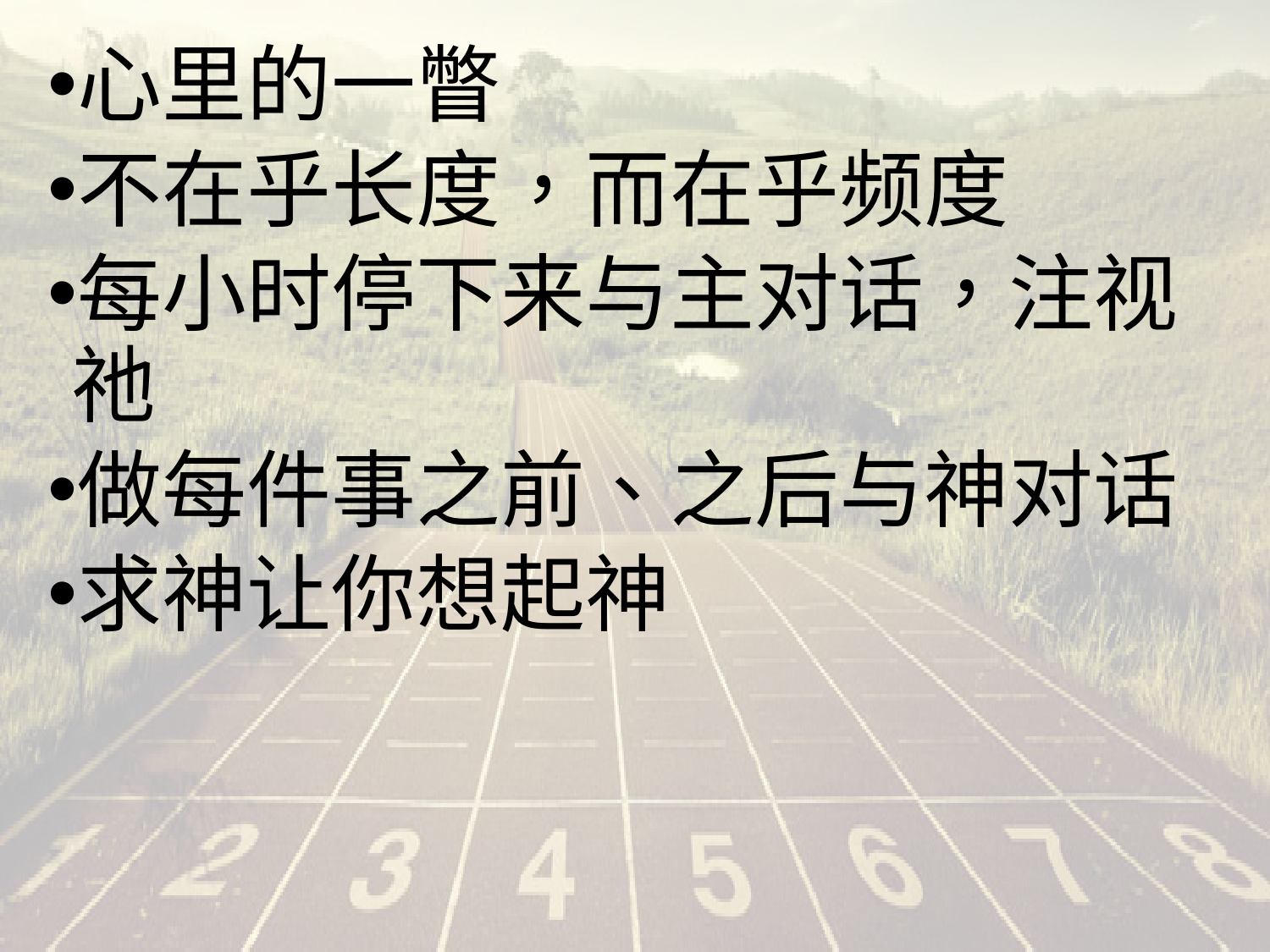

#
心里的一瞥
不在乎长度，而在乎频度
每小时停下来与主对话，注视祂
做每件事之前、之后与神对话
求神让你想起神